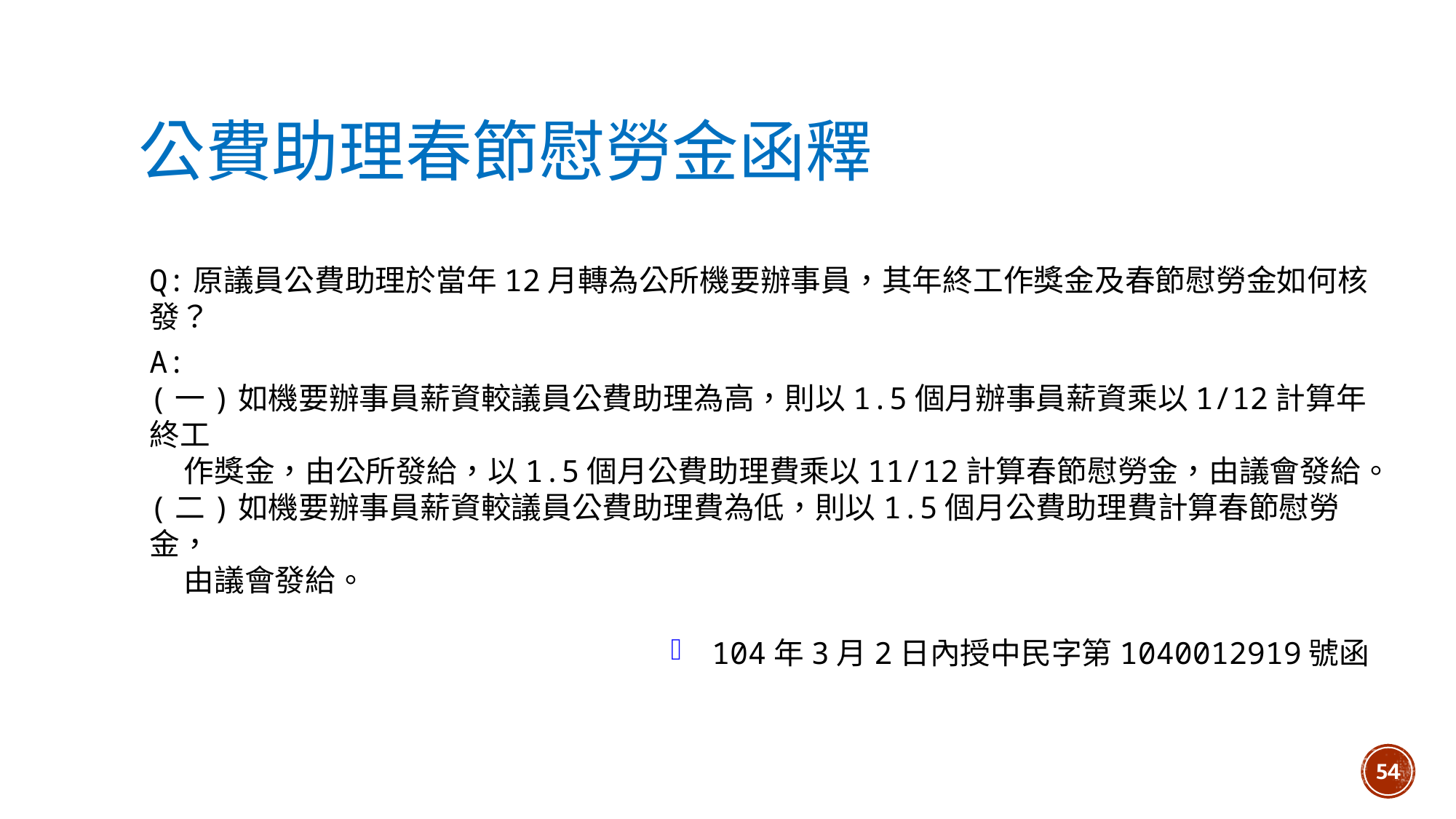

# 公費助理春節慰勞金函釋
Q:原議員公費助理於當年12月轉為公所機要辦事員，其年終工作獎金及春節慰勞金如何核發？
A:
(一)如機要辦事員薪資較議員公費助理為高，則以1.5個月辦事員薪資乘以1/12計算年終工
    作獎金，由公所發給，以1.5個月公費助理費乘以11/12計算春節慰勞金，由議會發給。
(二)如機要辦事員薪資較議員公費助理費為低，則以1.5個月公費助理費計算春節慰勞金，
    由議會發給。

104年3月2日內授中民字第1040012919號函

54